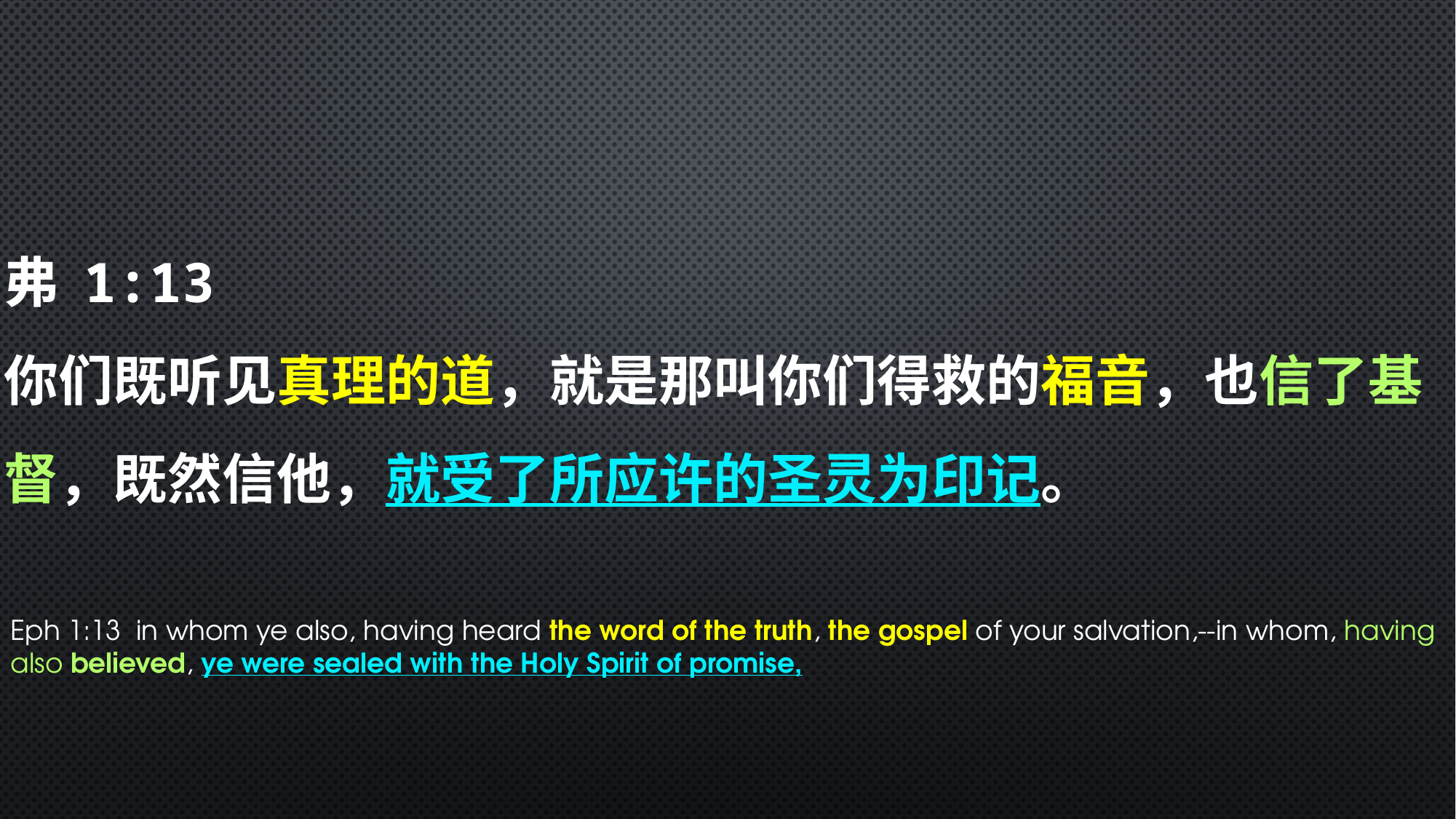

弗 1:13
你们既听见真理的道，就是那叫你们得救的福音，也信了基督，既然信他，就受了所应许的圣灵为印记。

Eph 1:13  in whom ye also, having heard the word of the truth, the gospel of your salvation,--in whom, having also believed, ye were sealed with the Holy Spirit of promise,